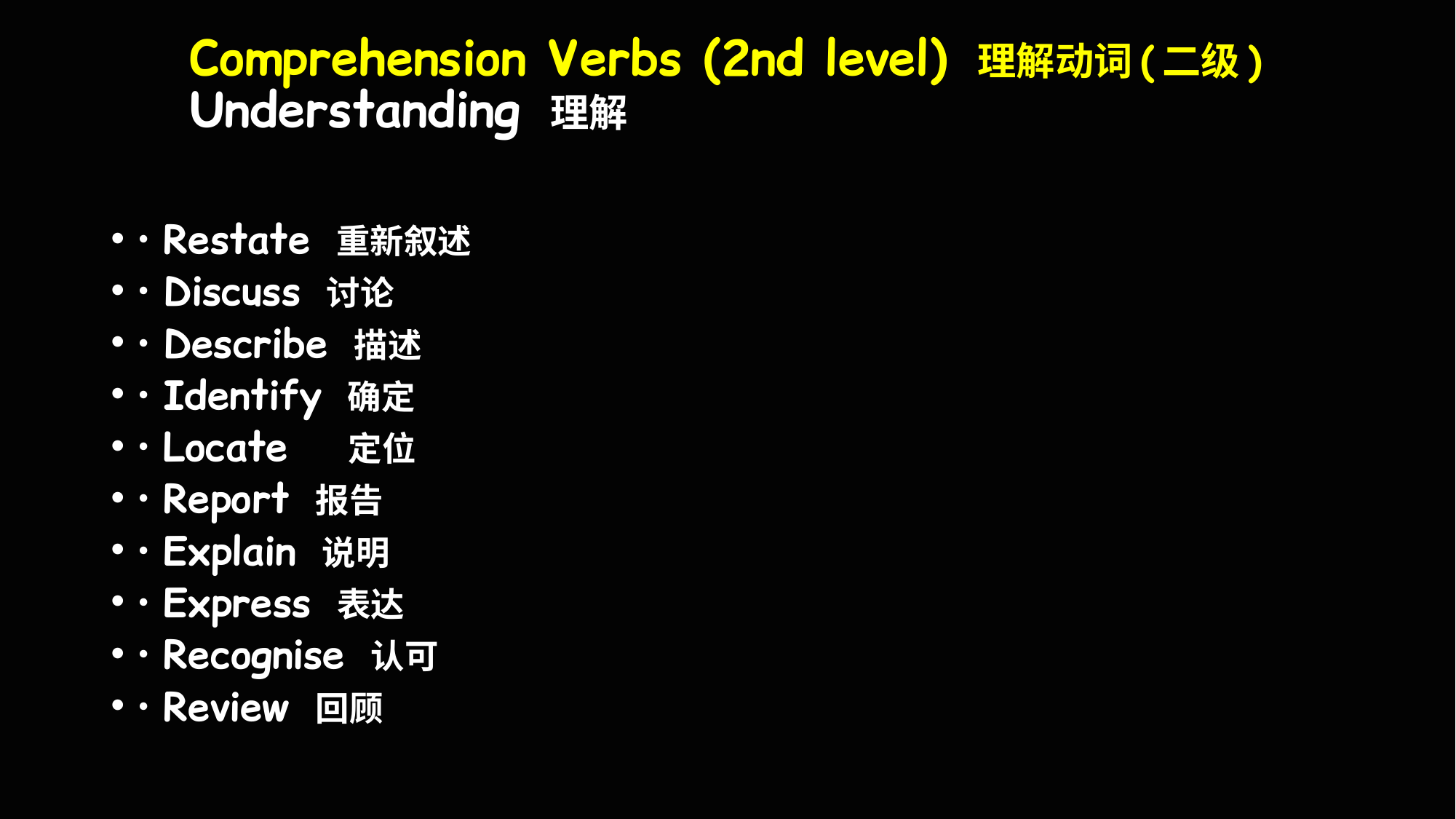

# Comprehension Verbs (2nd level) 理解动词(二级) Understanding 理解
• Restate 重新叙述
• Discuss 讨论
• Describe 描述
• Identify 确定
• Locate   定位
• Report 报告
• Explain 说明
• Express 表达
• Recognise 认可
• Review 回顾